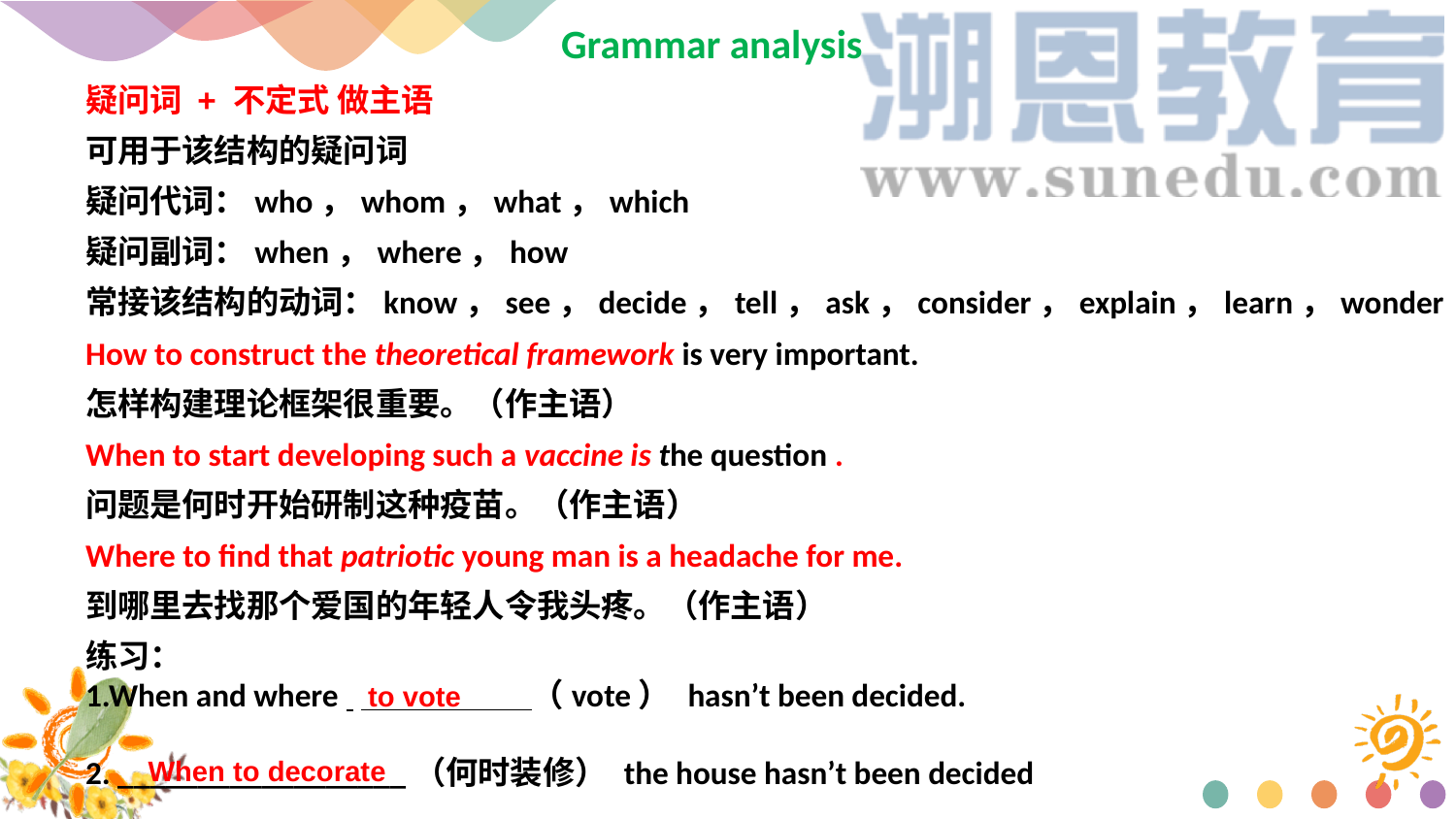

Grammar analysis
疑问词 + 不定式 做主语
可用于该结构的疑问词
疑问代词：who，whom，what，which
疑问副词：when，where，how
常接该结构的动词：know，see，decide，tell，ask，consider，explain，learn，wonder
How to construct the theoretical framework is very important.
怎样构建理论框架很重要。（作主语）
When to start developing such a vaccine is the question .
问题是何时开始研制这种疫苗。（作主语）
Where to find that patriotic young man is a headache for me.
到哪里去找那个爱国的年轻人令我头疼。（作主语）
练习：
1.When and where  　　　　 　（vote） hasn’t been decided.

2. __________________（何时装修） the house hasn’t been decided

to vote
When to decorate